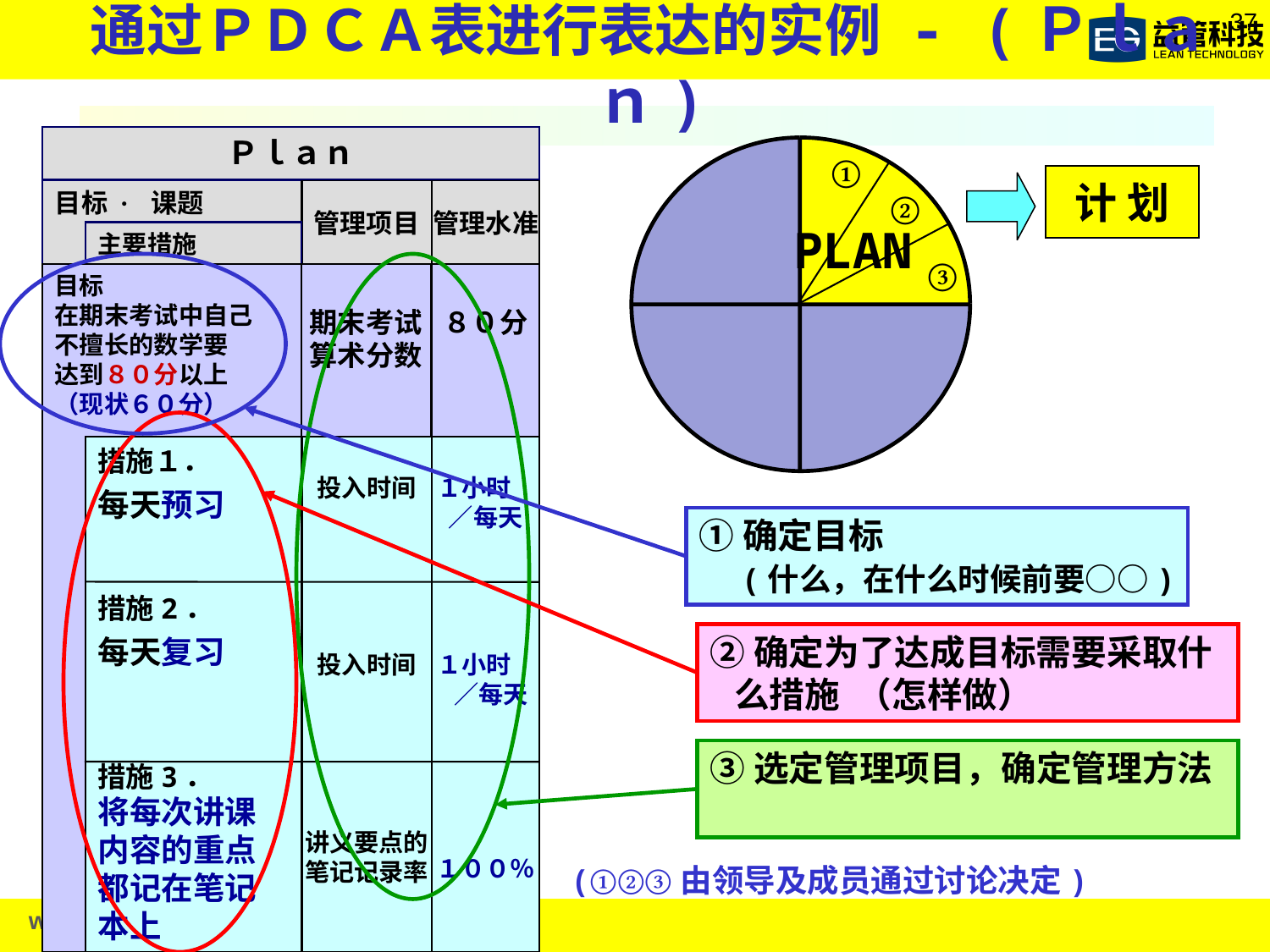

37
通过ＰＤＣＡ表进行表达的实例 - (Ｐｌａｎ)
Ｐｌａｎ

①

②
PLAN

③
计 划

目标 · 课题
管理项目
管理水准
主要措施

目标
在期末考试中自己
不擅长的数学要
达到８０分以上
（现状６０分）

期末考试
算术分数

８０分

措施１．
每天预习

措施2．
每天复习

措施3．
将每次讲课
内容的重点
都记在笔记
本上

投入时间

投入时间

讲义要点的
笔记记录率

１小时
／每天

１小时
 ／每天

１００％

①确定目标
  (什么，在什么时候前要○○)

②确定为了达成目标需要采取什
  么措施  （怎样做）
③选定管理项目，确定管理方法

(①②③由领导及成员通过讨论决定)